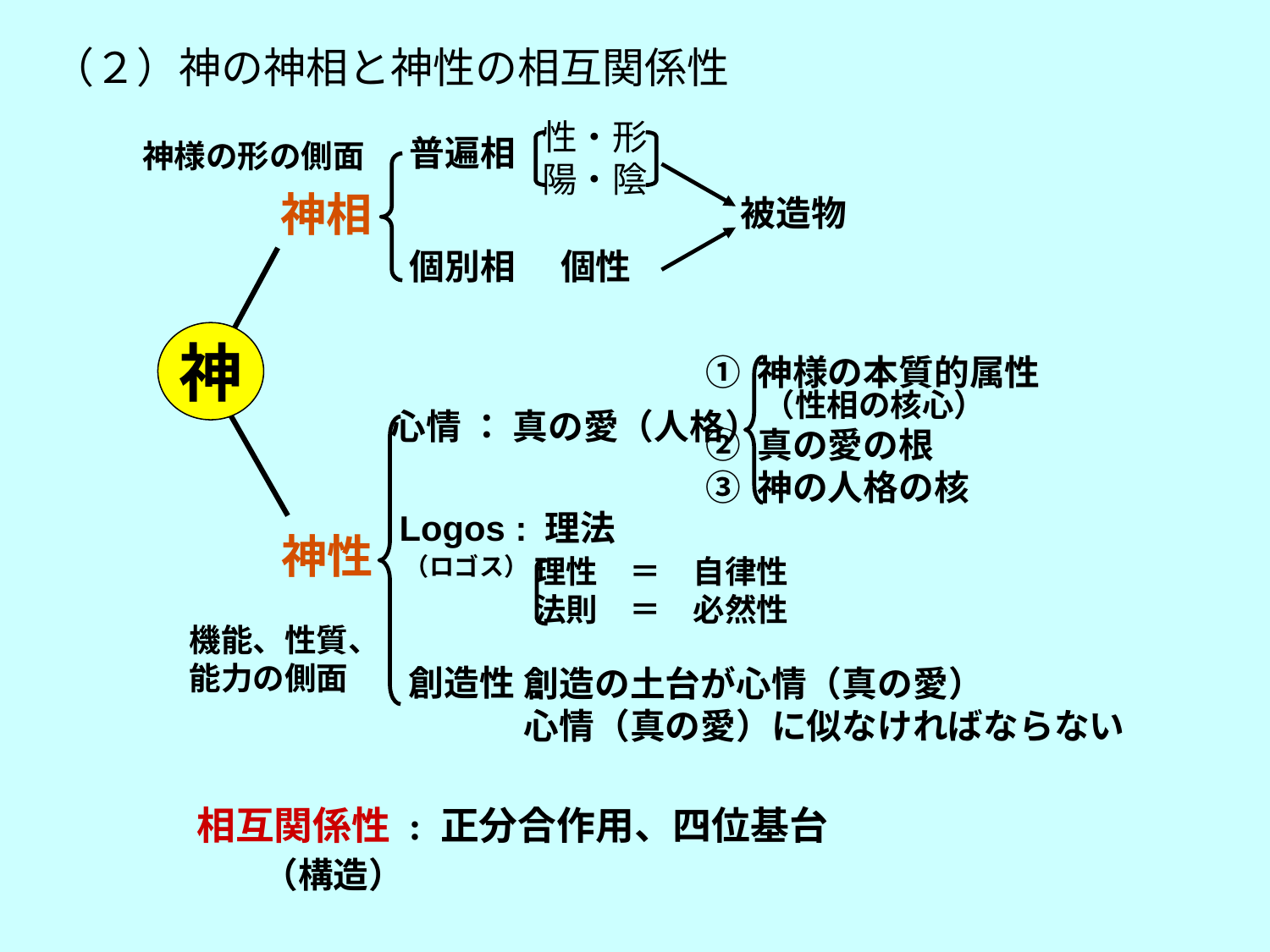

（２）神の神相と神性の相互関係性
性・形
陽・陰
普遍相
神様の形の側面

神相
被造物

個別相
個性

神
① 神様の本質的属性
       （性相の核心）
② 真の愛の根
③ 神の人格の核

心情 ： 真の愛（人格）

Logos : 理法
神性
（ロゴス）
理性　＝　自律性
法則　＝　必然性

機能、性質、
能力の側面
創造性 :
創造の土台が心情（真の愛）
心情（真の愛）に似なければならない
相互関係性 : 正分合作用、四位基台
（構造）